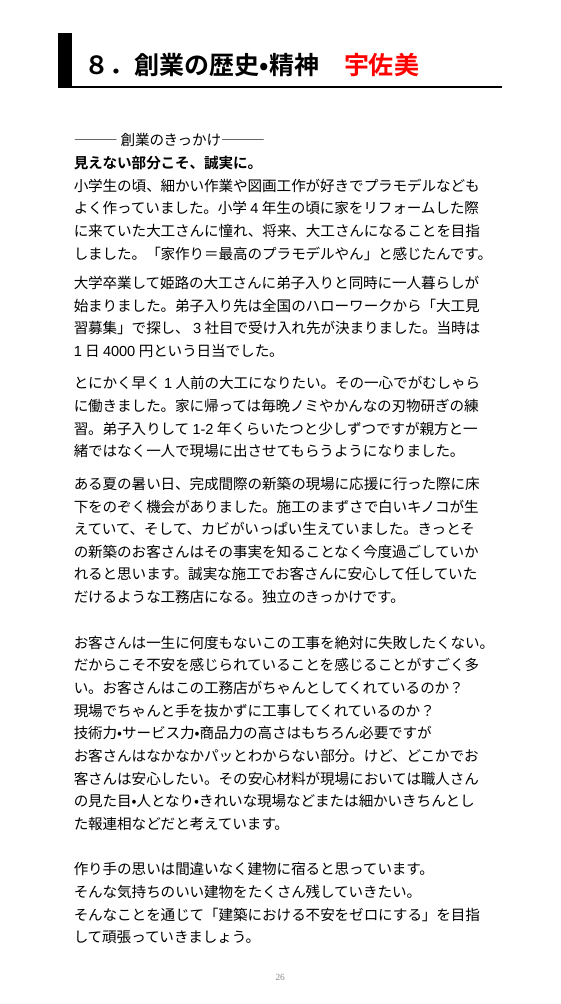

８．創業の歴史・精神　宇佐美
―――創業のきっかけ―――
見えない部分こそ、誠実に。
小学生の頃、細かい作業や図画工作が好きでプラモデルなどもよく作っていました。小学4年生の頃に家をリフォームした際に来ていた大工さんに憧れ、将来、大工さんになることを目指しました。「家作り＝最高のプラモデルやん」と感じたんです。

大学卒業して姫路の大工さんに弟子入りと同時に一人暮らしが始まりました。弟子入り先は全国のハローワークから「大工見習募集」で探し、3社目で受け入れ先が決まりました。当時は1日4000円という日当でした。

とにかく早く1人前の大工になりたい。その一心でがむしゃらに働きました。家に帰っては毎晩ノミやかんなの刃物研ぎの練習。弟子入りして1-2年くらいたつと少しずつですが親方と一緒ではなく一人で現場に出させてもらうようになりました。

ある夏の暑い日、完成間際の新築の現場に応援に行った際に床下をのぞく機会がありました。施工のまずさで白いキノコが生えていて、そして、カビがいっぱい生えていました。きっとその新築のお客さんはその事実を知ることなく今度過ごしていかれると思います。誠実な施工でお客さんに安心して任していただけるような工務店になる。独立のきっかけです。

お客さんは一生に何度もないこの工事を絶対に失敗したくない。
だからこそ不安を感じられていることを感じることがすごく多い。お客さんはこの工務店がちゃんとしてくれているのか？
現場でちゃんと手を抜かずに工事してくれているのか？
技術力・サービス力・商品力の高さはもちろん必要ですが
お客さんはなかなかパッとわからない部分。けど、どこかでお客さんは安心したい。その安心材料が現場においては職人さんの見た目・人となり・きれいな現場などまたは細かいきちんとした報連相などだと考えています。

作り手の思いは間違いなく建物に宿ると思っています。
そんな気持ちのいい建物をたくさん残していきたい。
そんなことを通じて「建築における不安をゼロにする」を目指して頑張っていきましょう。
26